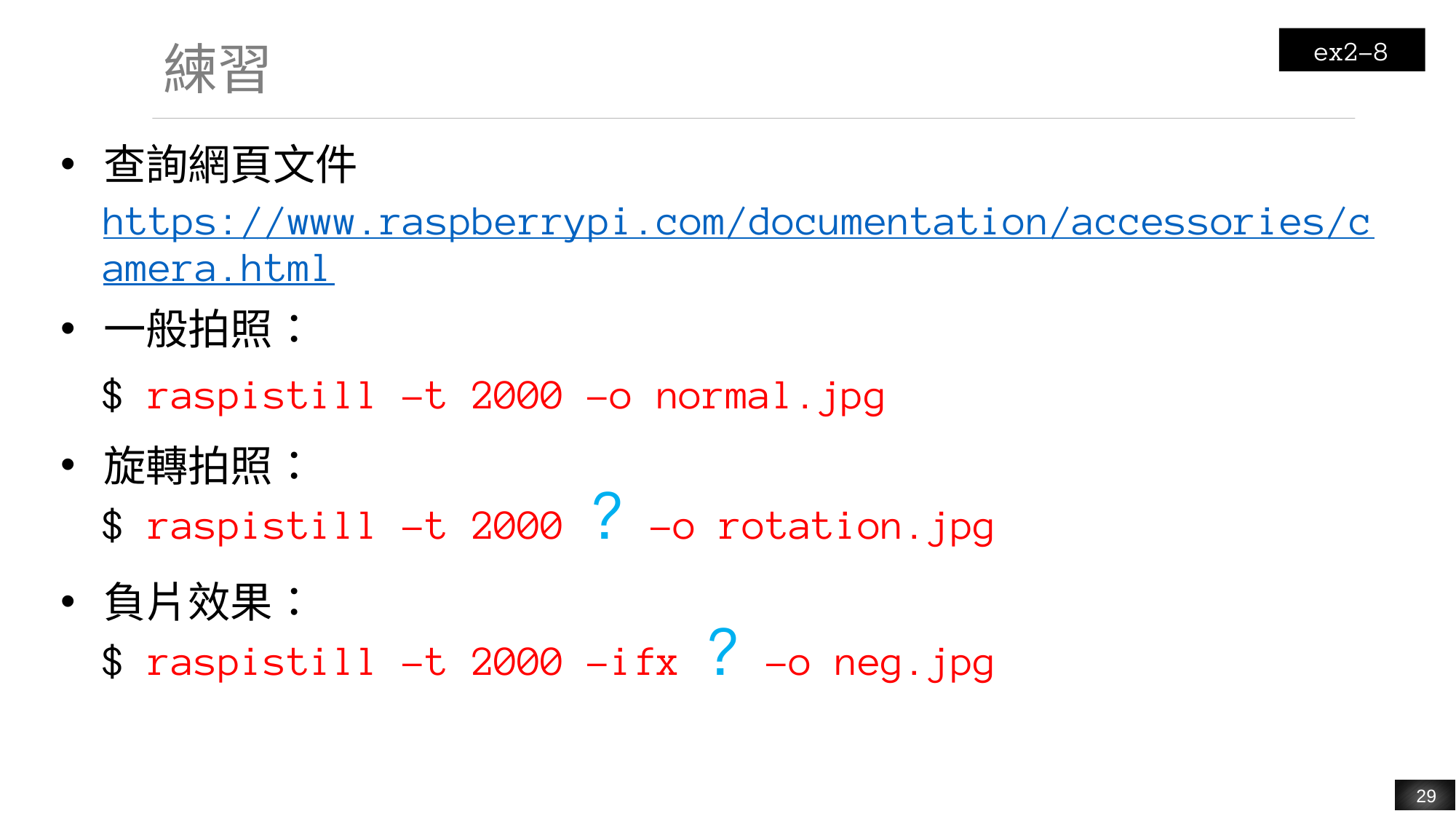

ex2-8
# 練習
查詢網頁文件
https://www.raspberrypi.com/documentation/accessories/camera.html
一般拍照：
$ raspistill -t 2000 -o normal.jpg
旋轉拍照：
$ raspistill -t 2000 ? -o rotation.jpg
負片效果：
$ raspistill -t 2000 -ifx ? -o neg.jpg